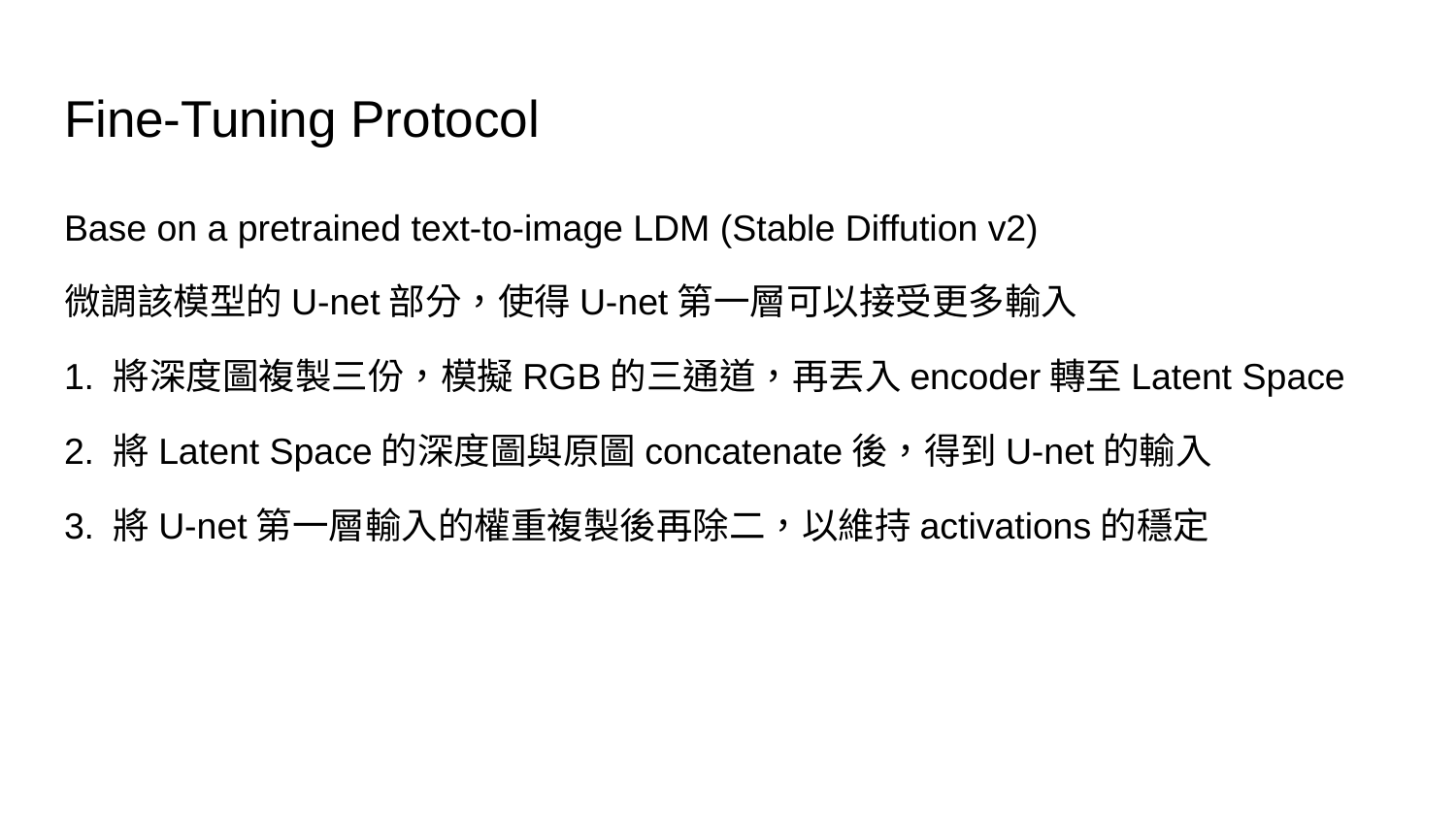

# Fine-Tuning Protocol
Base on a pretrained text-to-image LDM (Stable Diffution v2)
微調該模型的U-net部分，使得U-net第一層可以接受更多輸入
1. 將深度圖複製三份，模擬RGB的三通道，再丟入encoder轉至Latent Space
2. 將Latent Space的深度圖與原圖concatenate後，得到U-net的輸入
3. 將U-net第一層輸入的權重複製後再除二，以維持activations的穩定